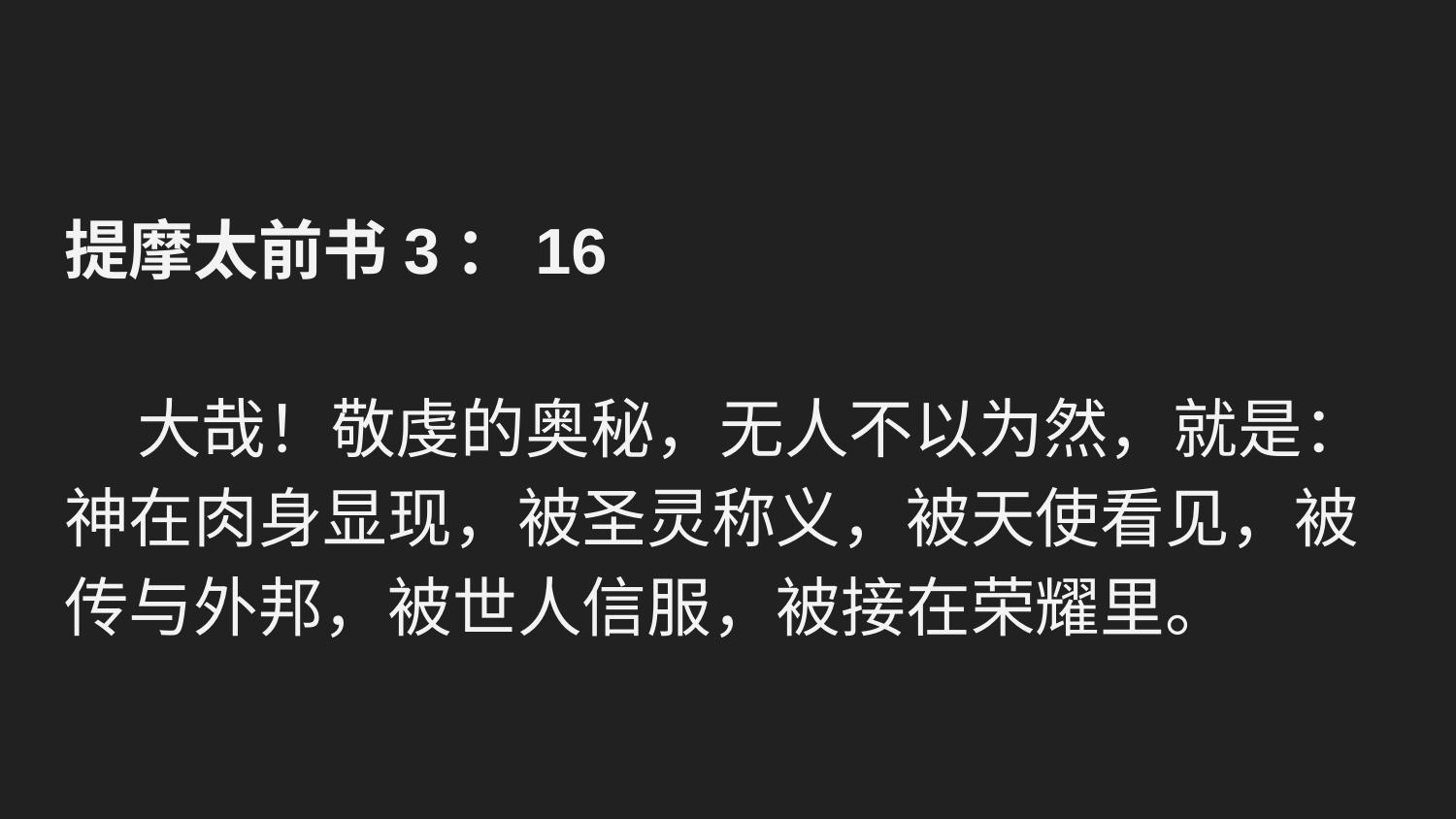

#
提摩太前书3：16

大哉！敬虔的奥秘，无人不以为然，就是：神在肉身显现，被圣灵称义，被天使看见，被传与外邦，被世人信服，被接在荣耀里。